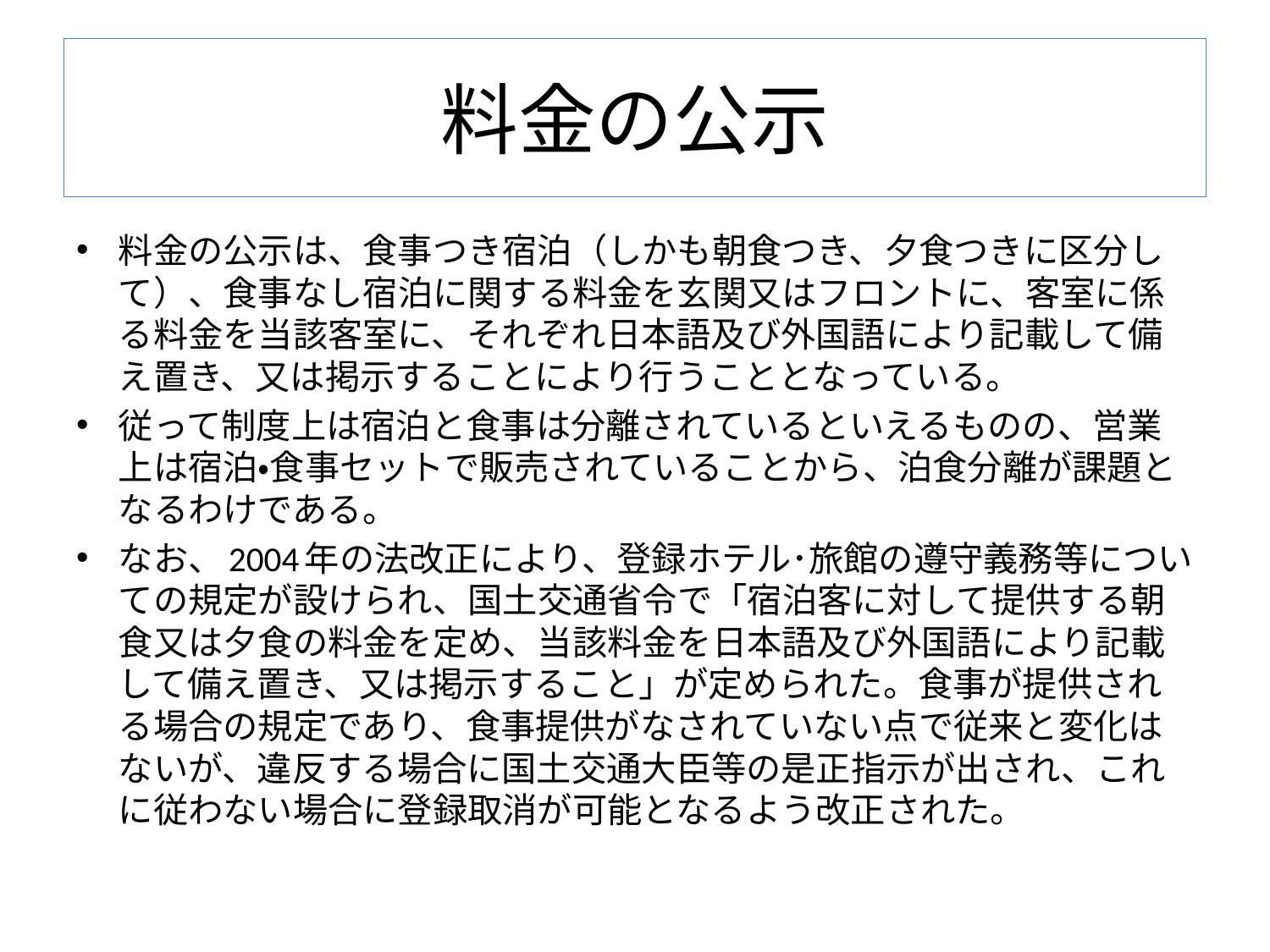

# 料金の公示
料金の公示は、食事つき宿泊（しかも朝食つき、夕食つきに区分して）、食事なし宿泊に関する料金を玄関又はフロントに、客室に係る料金を当該客室に、それぞれ日本語及び外国語により記載して備え置き、又は掲示することにより行うこととなっている。
従って制度上は宿泊と食事は分離されているといえるものの、営業上は宿泊・食事セットで販売されていることから、泊食分離が課題となるわけである。
なお、2004年の法改正により、登録ホテル･旅館の遵守義務等についての規定が設けられ、国土交通省令で「宿泊客に対して提供する朝食又は夕食の料金を定め、当該料金を日本語及び外国語により記載して備え置き、又は掲示すること」が定められた。食事が提供される場合の規定であり、食事提供がなされていない点で従来と変化はないが、違反する場合に国土交通大臣等の是正指示が出され、これに従わない場合に登録取消が可能となるよう改正された。